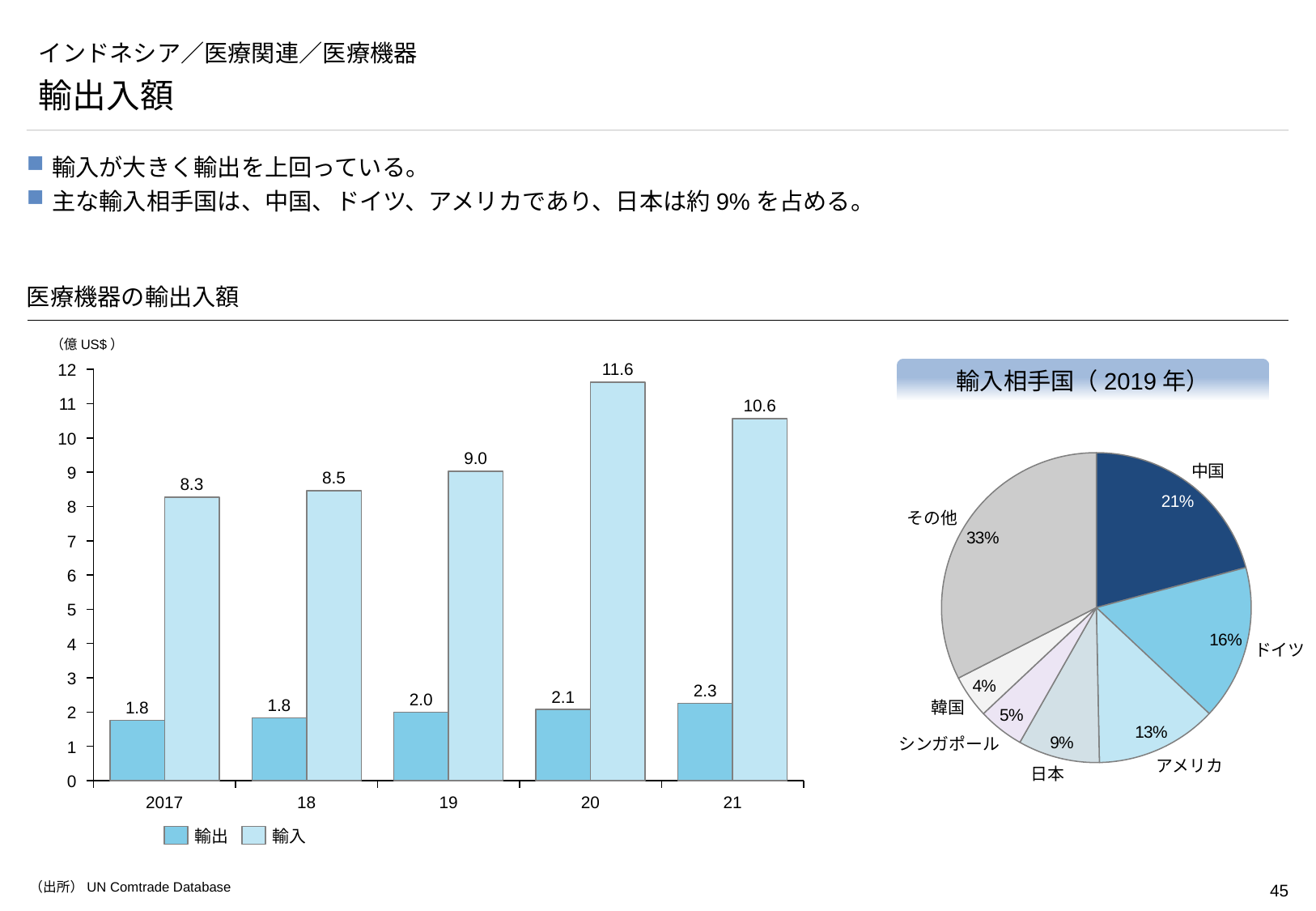

# インドネシア／医療関連／医療機器
輸出入額
輸入が大きく輸出を上回っている。
主な輸入相手国は、中国、ドイツ、アメリカであり、日本は約9%を占める。
医療機器の輸出入額
（億US$）

### Chart

| Category |  |  |
|---|---|---|
輸入相手国（2019年）
11.6
12
11
10.6
10

### Chart

| Category |  |
|---|---|
9.0
中国
9
8.5
8.3
8
その他
7
6
5
4
ドイツ
3
2.3
2.1
2.0
1.8
1.8
韓国
2
シンガポール
1
アメリカ
日本
0
2017
18
19
20
21
輸出
輸入

（出所）UN Comtrade Database